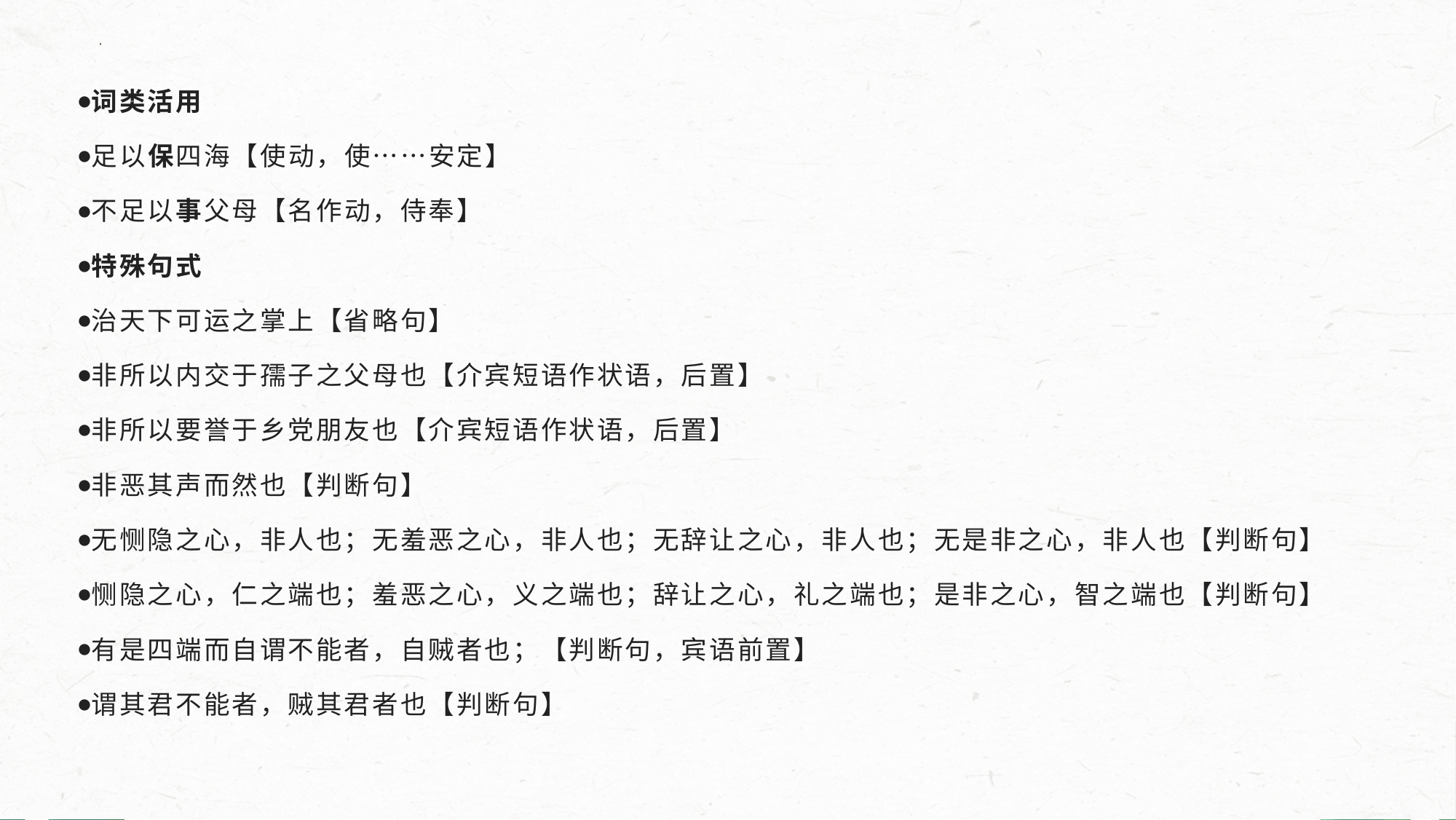

词类活用
足以保四海【使动，使……安定】
不足以事父母【名作动，侍奉】
特殊句式
治天下可运之掌上【省略句】
非所以内交于孺子之父母也【介宾短语作状语，后置】
非所以要誉于乡党朋友也【介宾短语作状语，后置】
非恶其声而然也【判断句】
无恻隐之心，非人也；无羞恶之心，非人也；无辞让之心，非人也；无是非之心，非人也【判断句】
恻隐之心，仁之端也；羞恶之心，义之端也；辞让之心，礼之端也；是非之心，智之端也【判断句】
有是四端而自谓不能者，自贼者也；【判断句，宾语前置】
谓其君不能者，贼其君者也【判断句】